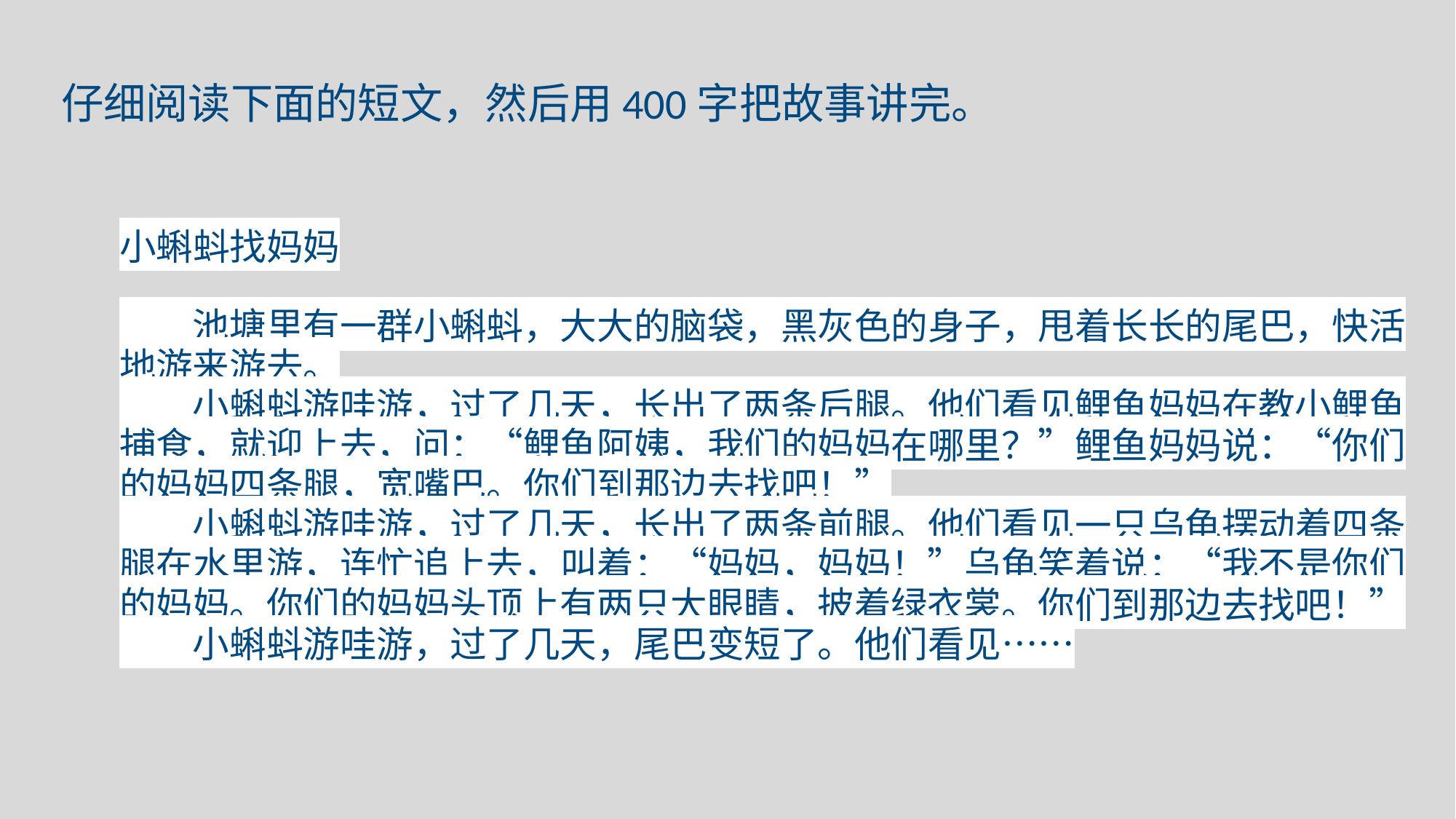

仔细阅读下面的短文，然后用400字把故事讲完。
小蝌蚪找妈妈
　　池塘里有一群小蝌蚪，大大的脑袋，黑灰色的身子，甩着长长的尾巴，快活地游来游去。
　　小蝌蚪游哇游，过了几天，长出了两条后腿。他们看见鲤鱼妈妈在教小鲤鱼捕食，就迎上去，问：“鲤鱼阿姨，我们的妈妈在哪里？”鲤鱼妈妈说：“你们的妈妈四条腿，宽嘴巴。你们到那边去找吧！”
　　小蝌蚪游哇游，过了几天，长出了两条前腿。他们看见一只乌龟摆动着四条腿在水里游，连忙追上去，叫着：“妈妈，妈妈！”乌龟笑着说：“我不是你们的妈妈。你们的妈妈头顶上有两只大眼睛，披着绿衣裳。你们到那边去找吧！”
　　小蝌蚪游哇游，过了几天，尾巴变短了。他们看见……